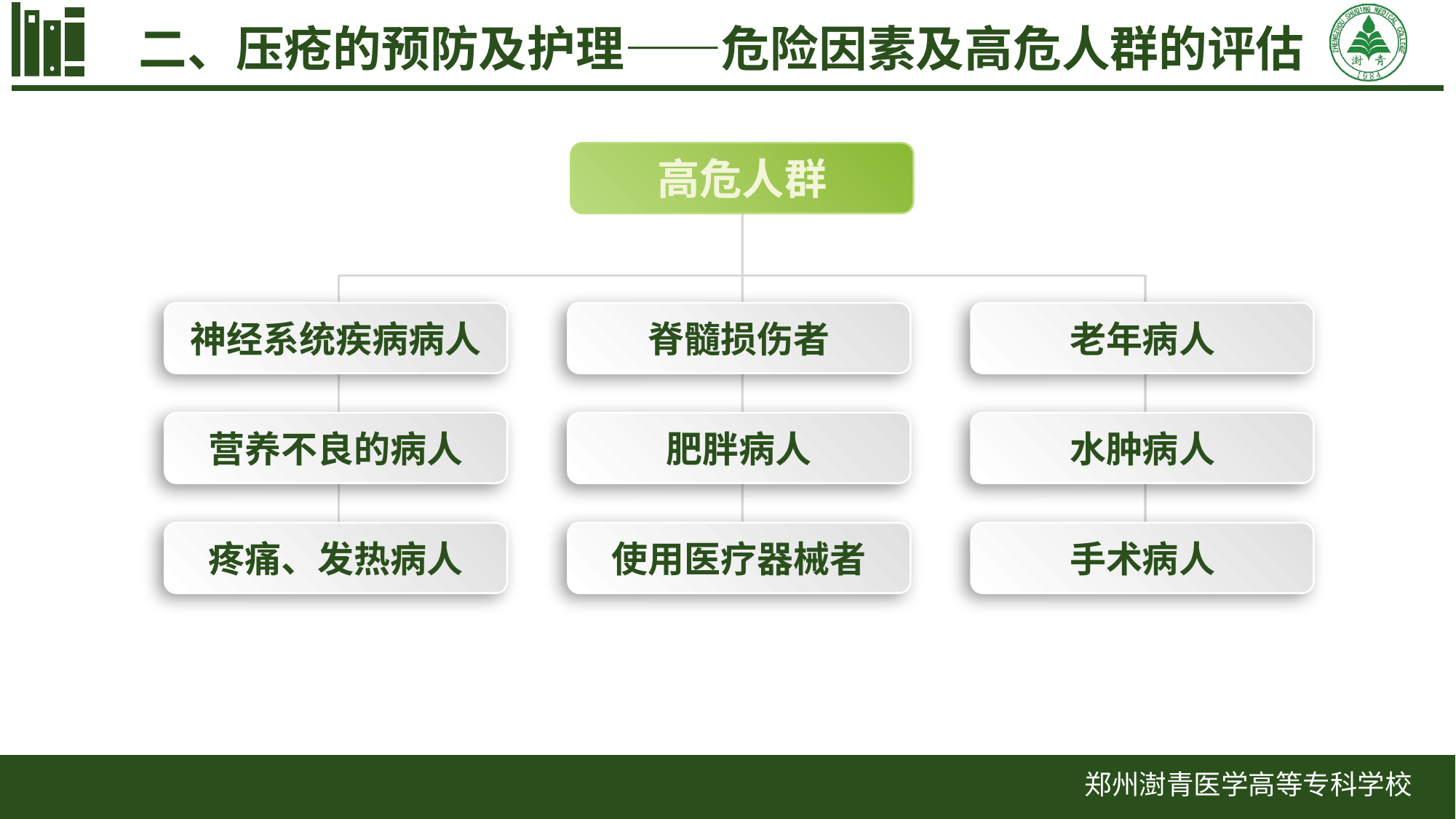

二、压疮的预防及护理——危险因素及高危人群的评估

高危人群
神经系统疾病病人
脊髓损伤者
老年病人
营养不良的病人
肥胖病人
水肿病人
疼痛、发热病人
使用医疗器械者
手术病人
郑州澍青医学高等专科学校